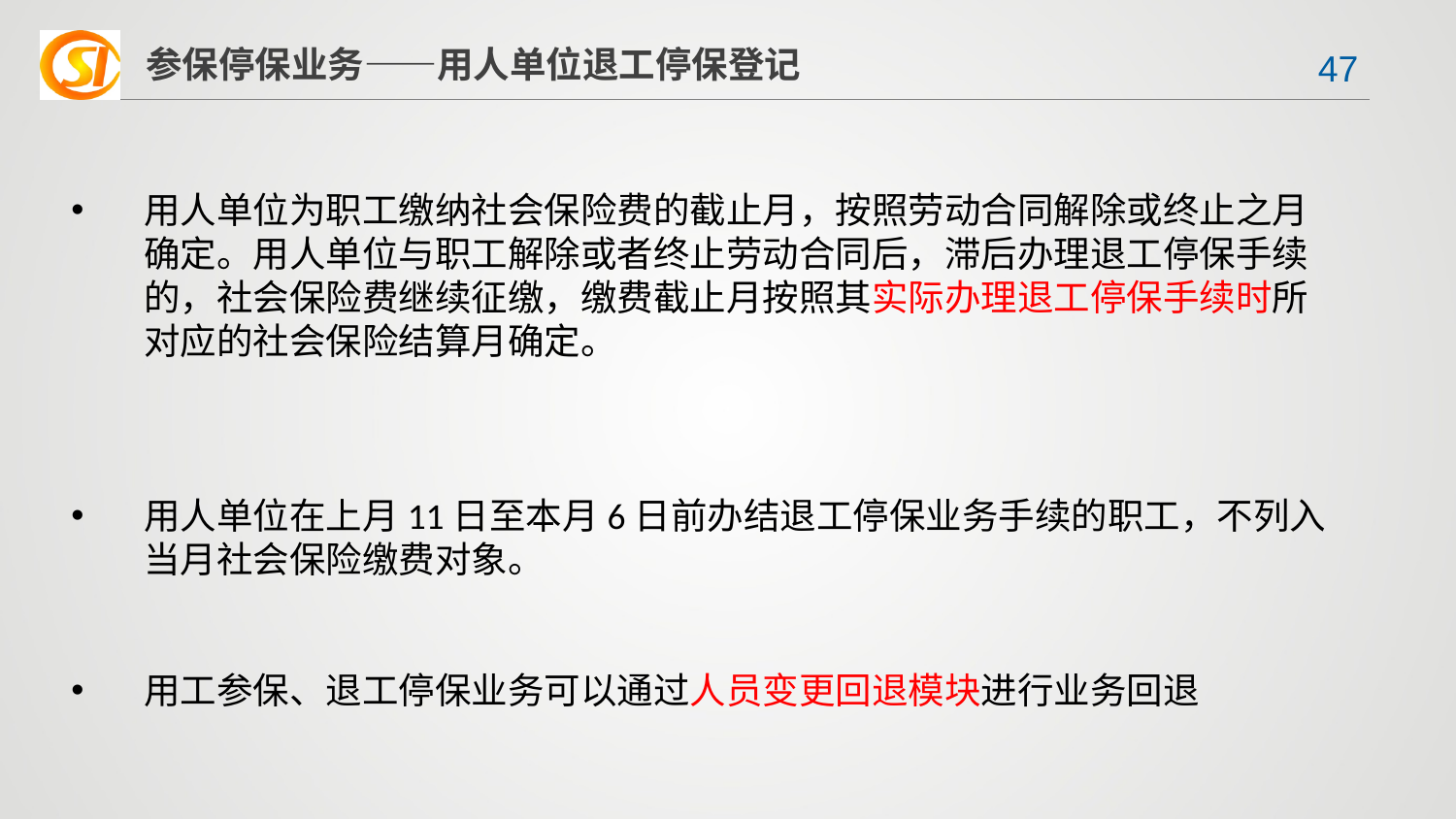

参保停保业务——用人单位退工停保登记

用人单位为职工缴纳社会保险费的截止月，按照劳动合同解除或终止之月确定。用人单位与职工解除或者终止劳动合同后，滞后办理退工停保手续的，社会保险费继续征缴，缴费截止月按照其实际办理退工停保手续时所对应的社会保险结算月确定。

用人单位在上月11日至本月6日前办结退工停保业务手续的职工，不列入当月社会保险缴费对象。

用工参保、退工停保业务可以通过人员变更回退模块进行业务回退